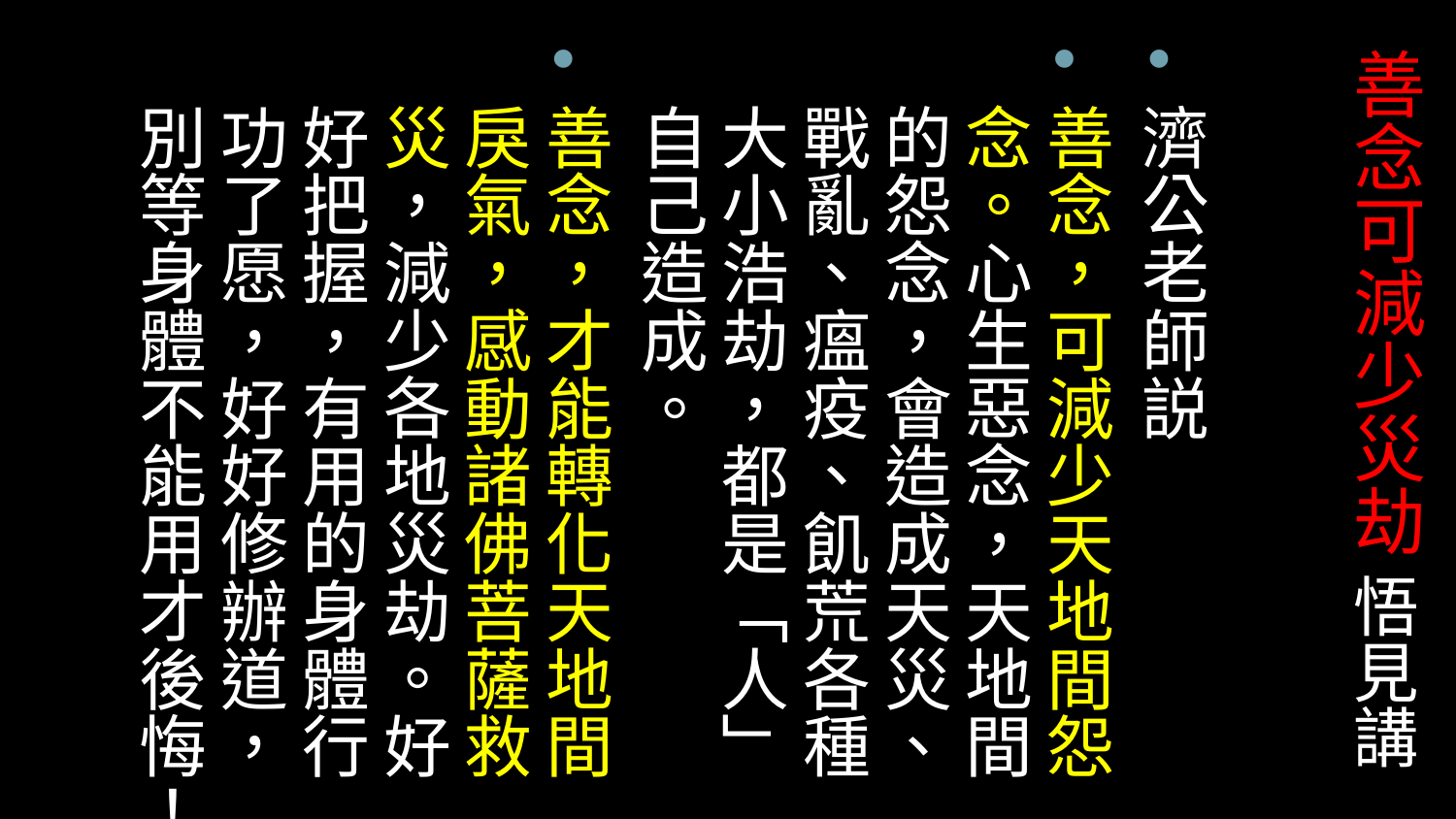

# 善念可減少災劫 悟見講
濟公老師説
善念，可減少天地間怨念。心生惡念，天地間的怨念，會造成天災、戰亂、瘟疫、飢荒各種大小浩劫，都是「人」自己造成。
善念，才能轉化天地間戾氣，感動諸佛菩薩救災，減少各地災劫。好好把握，有用的身體行功了愿，好好修辦道，別等身體不能用才後悔！